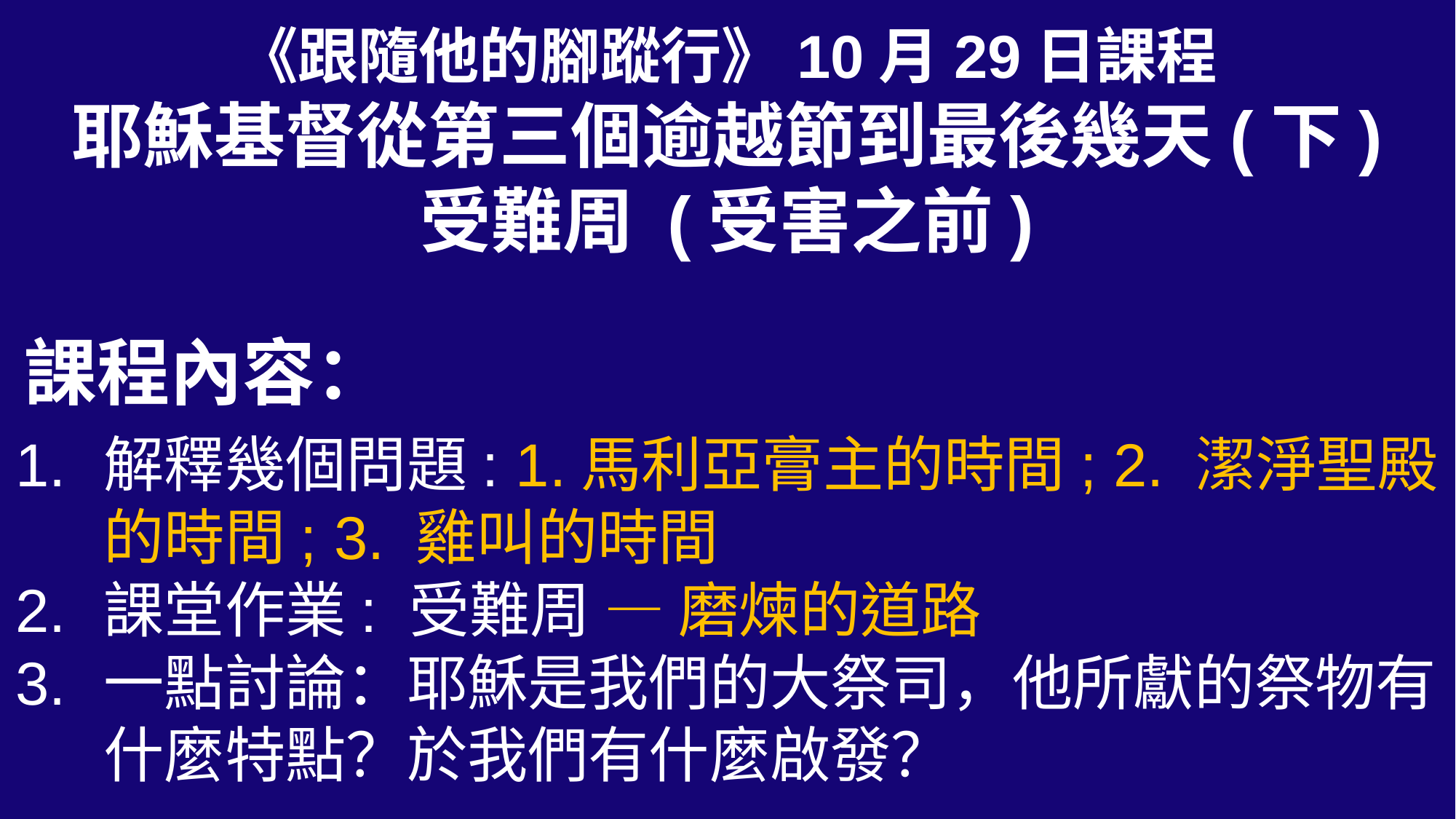

《跟隨他的腳蹤行》10月29日課程
耶穌基督從第三個逾越節到最後幾天(下)
受難周 (受害之前)
課程內容：
解釋幾個問題: 1.馬利亞膏主的時間; 2. 潔淨聖殿的時間; 3. 雞叫的時間
課堂作業: 受難周 — 磨煉的道路
一點討論：耶穌是我們的大祭司，他所獻的祭物有什麼特點？於我們有什麼啟發？